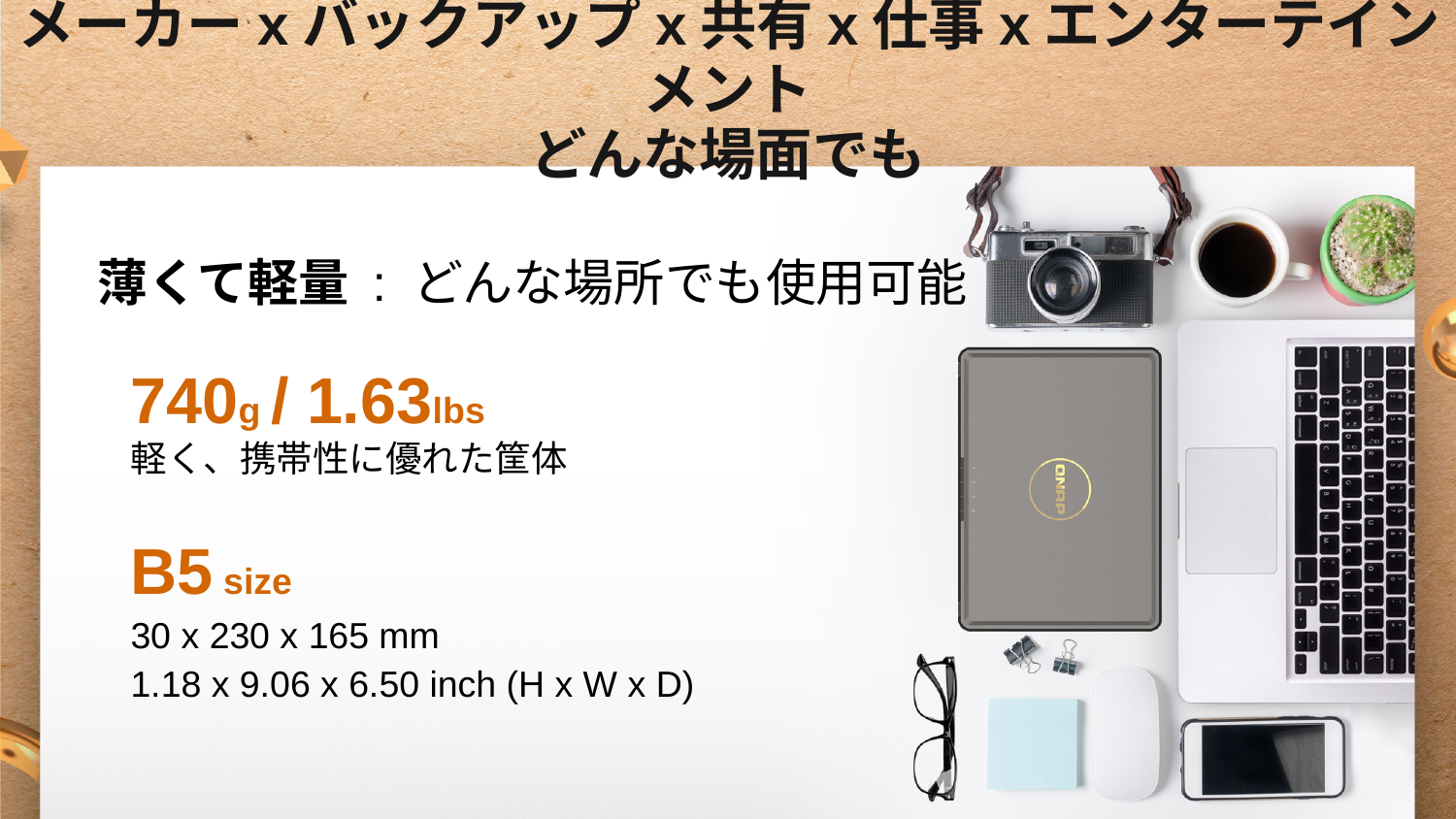

# メーカーxバックアップx共有x仕事xエンターテインメント どんな場面でも
薄くて軽量 : どんな場所でも使用可能
740g / 1.63lbs
軽く、携帯性に優れた筐体
B5 size
30 x 230 x 165 mm
1.18 x 9.06 x 6.50 inch (H x W x D)